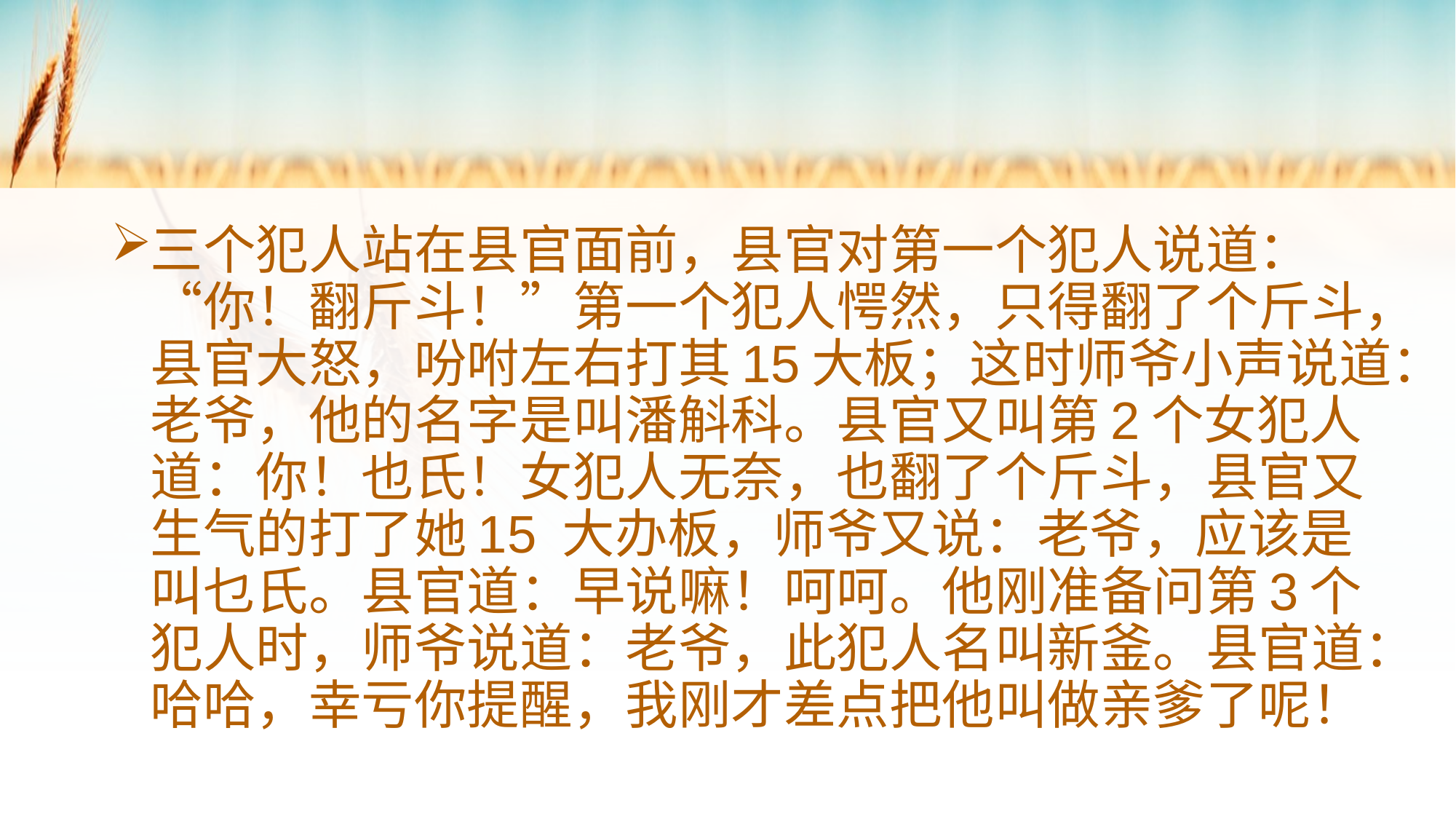

#
三个犯人站在县官面前，县官对第一个犯人说道：“你！翻斤斗！”第一个犯人愕然，只得翻了个斤斗，县官大怒，吩咐左右打其15大板；这时师爷小声说道：老爷，他的名字是叫潘斛科。县官又叫第2个女犯人道：你！也氏！女犯人无奈，也翻了个斤斗，县官又生气的打了她15 大办板，师爷又说：老爷，应该是叫乜氏。县官道：早说嘛！呵呵。他刚准备问第3个犯人时，师爷说道：老爷，此犯人名叫新釜。县官道：哈哈，幸亏你提醒，我刚才差点把他叫做亲爹了呢！